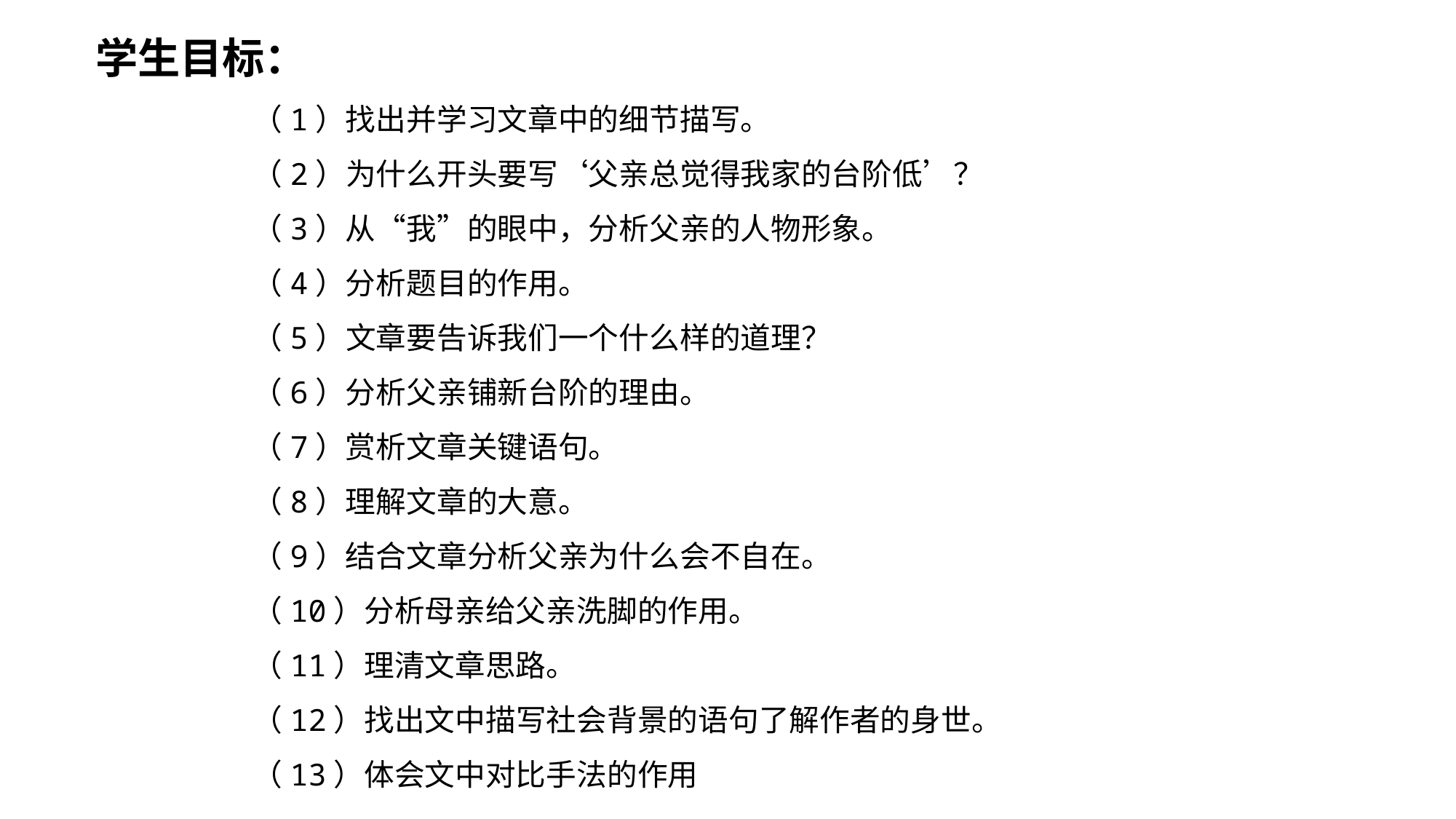

学生目标：
（1）找出并学习文章中的细节描写。
（2）为什么开头要写‘父亲总觉得我家的台阶低’？
（3）从“我”的眼中，分析父亲的人物形象。
（4）分析题目的作用。
（5）文章要告诉我们一个什么样的道理？
（6）分析父亲铺新台阶的理由。
（7）赏析文章关键语句。
（8）理解文章的大意。
（9）结合文章分析父亲为什么会不自在。
（10）分析母亲给父亲洗脚的作用。
（11）理清文章思路。
（12）找出文中描写社会背景的语句了解作者的身世。
（13）体会文中对比手法的作用